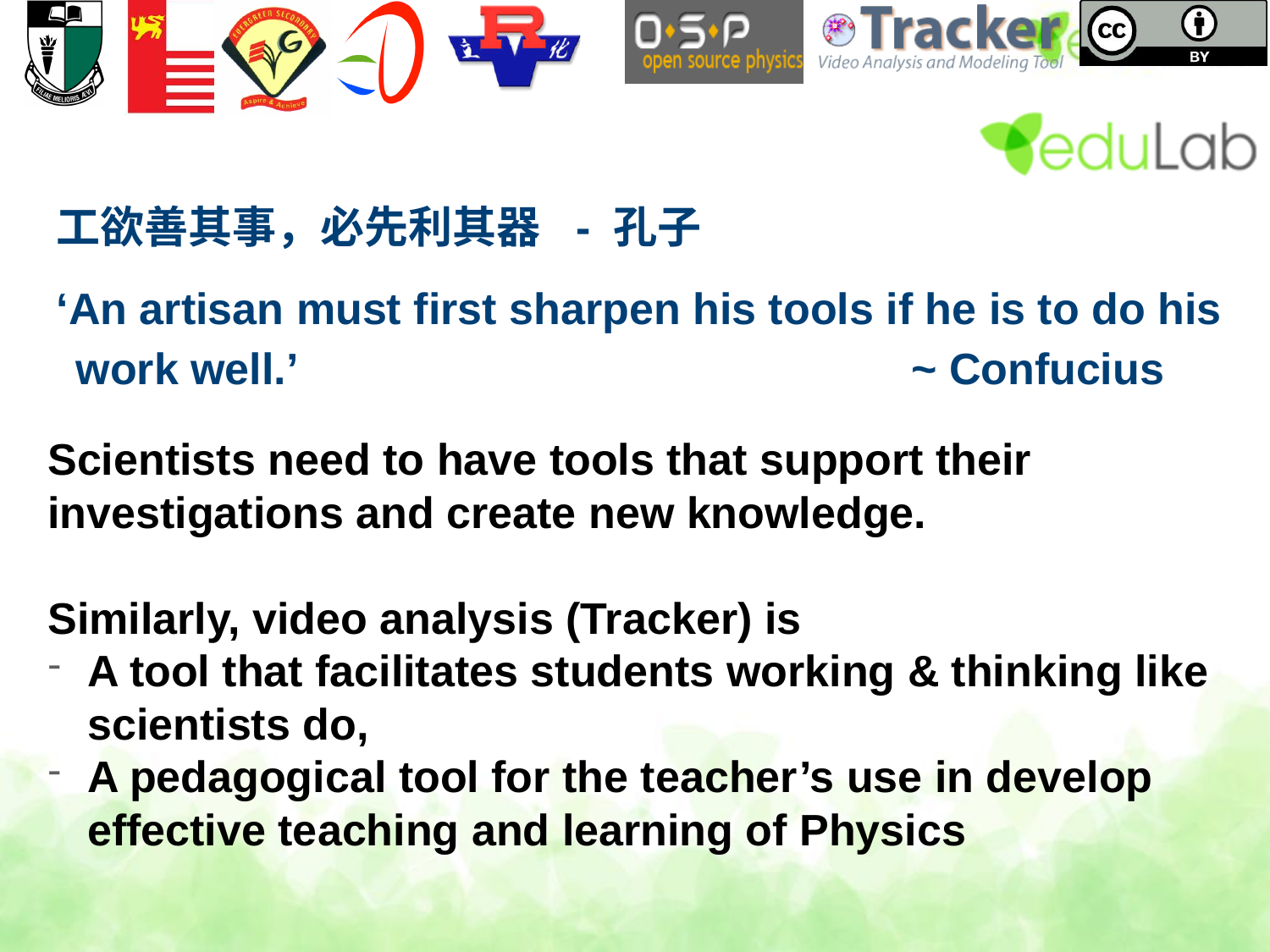

#
工欲善其事，必先利其器  - 孔子
‘An artisan must first sharpen his tools if he is to do his work well.’					      ~ Confucius

Scientists need to have tools that support their investigations and create new knowledge.

Similarly, video analysis (Tracker) is
A tool that facilitates students working & thinking like scientists do,
A pedagogical tool for the teacher’s use in develop effective teaching and learning of Physics